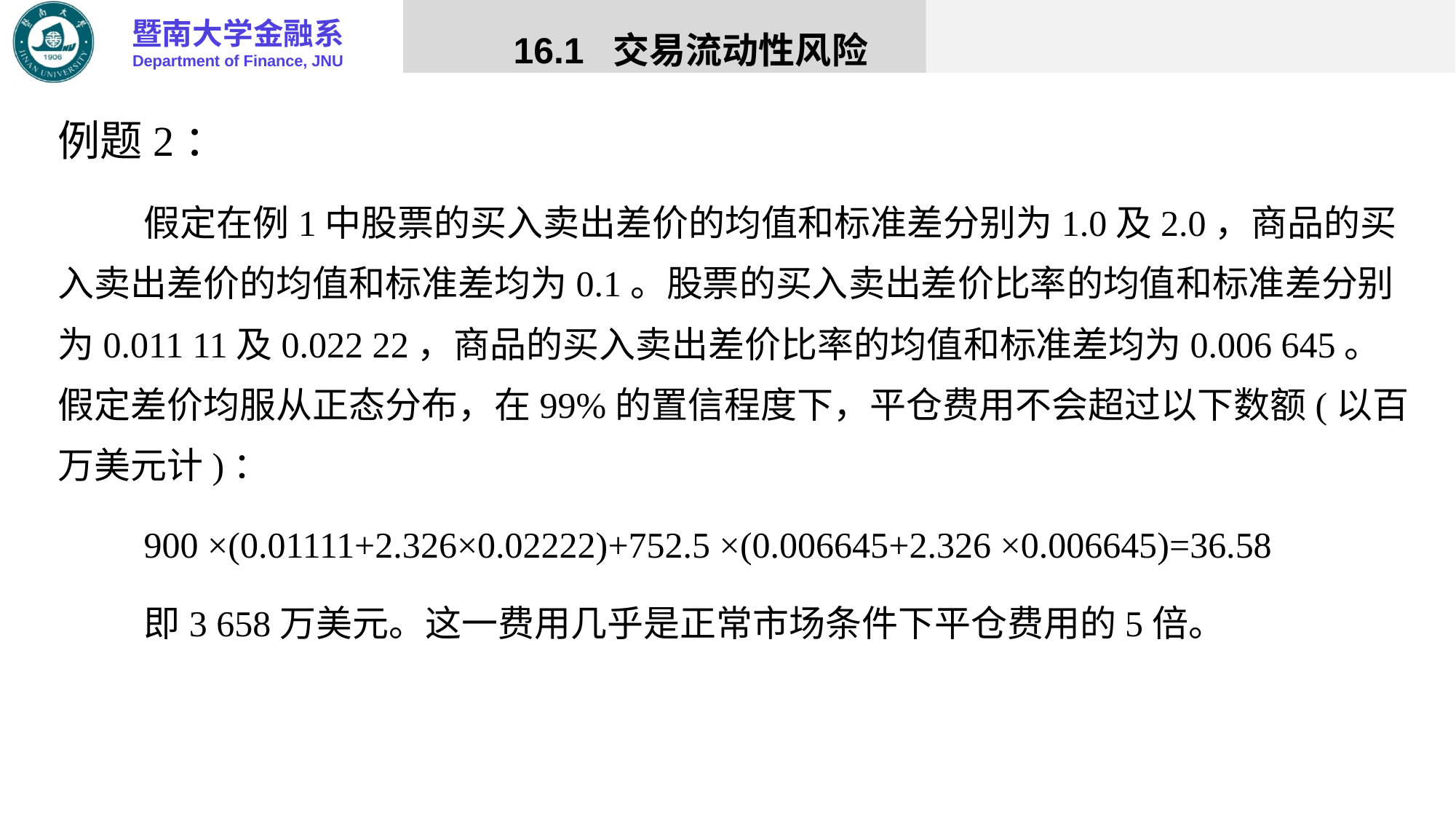

16.1  交易流动性风险
例题2：
假定在例1中股票的买入卖出差价的均值和标准差分别为1.0及2.0，商品的买入卖出差价的均值和标准差均为0.1。股票的买入卖出差价比率的均值和标准差分别为0.011 11及0.022 22，商品的买入卖出差价比率的均值和标准差均为0.006 645。假定差价均服从正态分布，在99%的置信程度下，平仓费用不会超过以下数额(以百万美元计)：
900 ×(0.01111+2.326×0.02222)+752.5 ×(0.006645+2.326 ×0.006645)=36.58
即3 658万美元。这一费用几乎是正常市场条件下平仓费用的5倍。